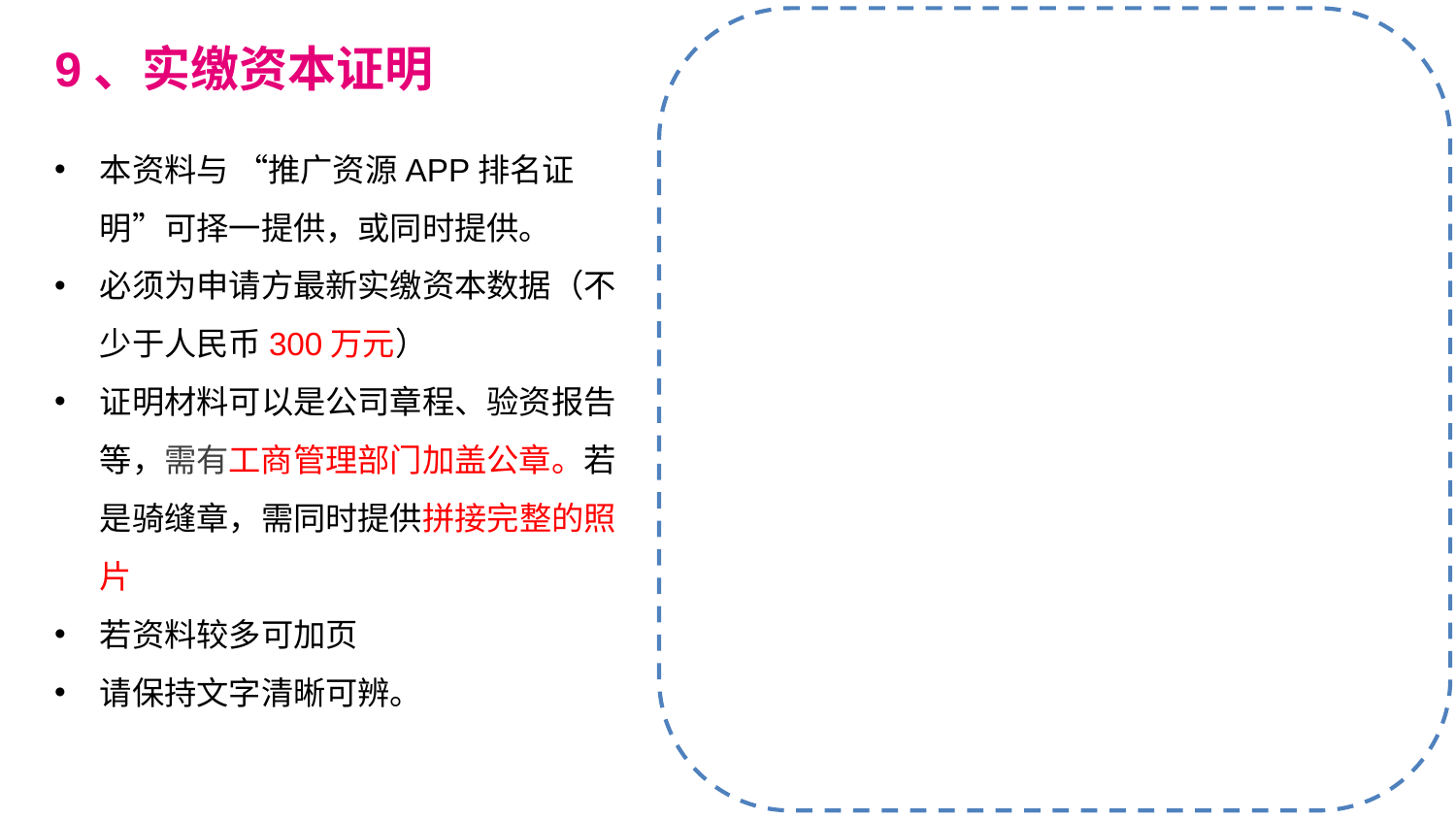

9、实缴资本证明
本资料与 “推广资源APP排名证明”可择一提供，或同时提供。
必须为申请方最新实缴资本数据（不少于人民币300万元）
证明材料可以是公司章程、验资报告等，需有工商管理部门加盖公章。若是骑缝章，需同时提供拼接完整的照片
若资料较多可加页
请保持文字清晰可辨。